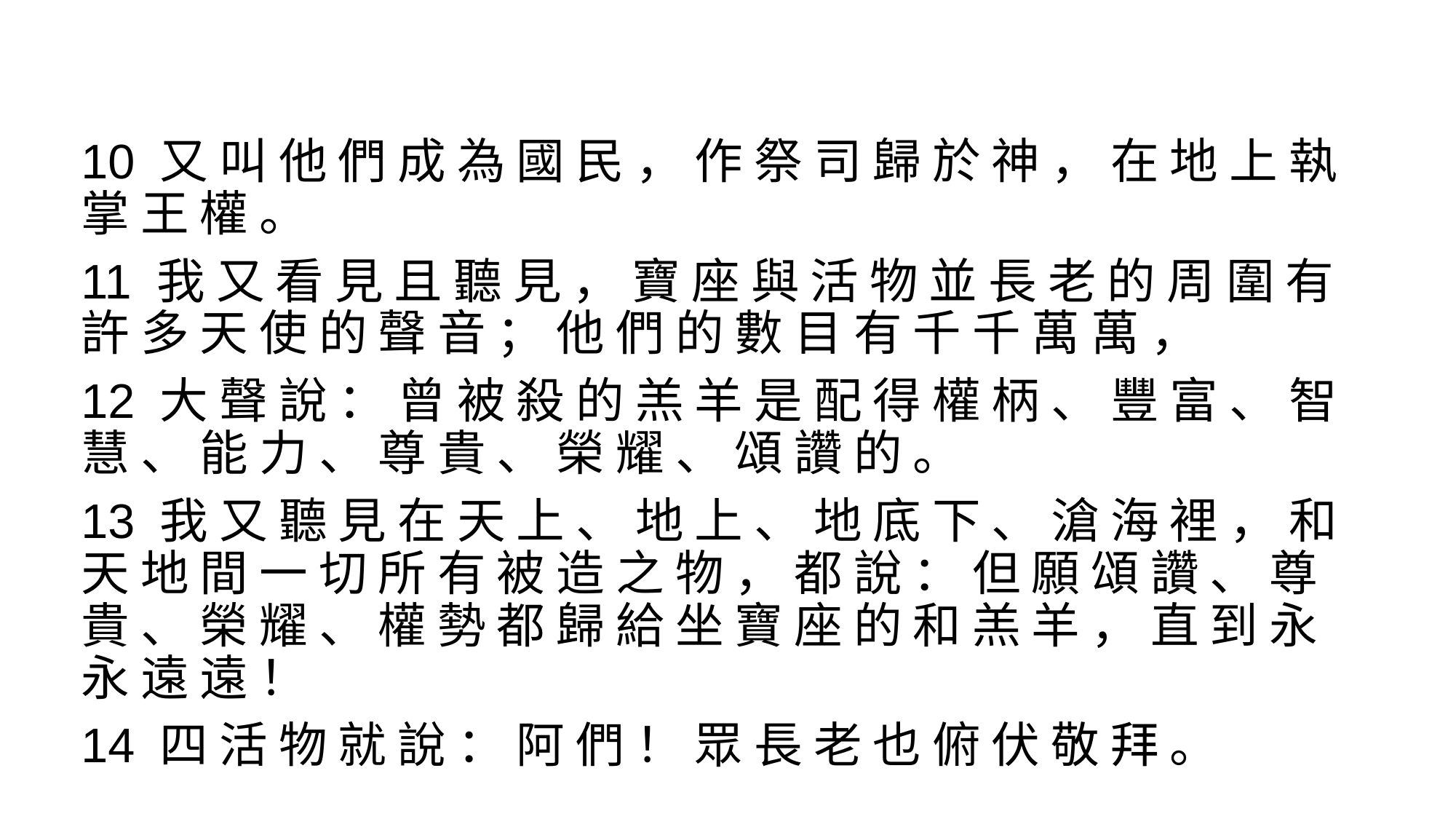

#
10 又 叫 他 們 成 為 國 民 ， 作 祭 司 歸 於 神 ， 在 地 上 執 掌 王 權 。
11 我 又 看 見 且 聽 見 ， 寶 座 與 活 物 並 長 老 的 周 圍 有 許 多 天 使 的 聲 音 ； 他 們 的 數 目 有 千 千 萬 萬 ，
12 大 聲 說 ： 曾 被 殺 的 羔 羊 是 配 得 權 柄 、 豐 富 、 智 慧 、 能 力 、 尊 貴 、 榮 耀 、 頌 讚 的 。
13 我 又 聽 見 在 天 上 、 地 上 、 地 底 下 、 滄 海 裡 ， 和 天 地 間 一 切 所 有 被 造 之 物 ， 都 說 ： 但 願 頌 讚 、 尊 貴 、 榮 耀 、 權 勢 都 歸 給 坐 寶 座 的 和 羔 羊 ， 直 到 永 永 遠 遠 ！
14 四 活 物 就 說 ： 阿 們 ！ 眾 長 老 也 俯 伏 敬 拜 。